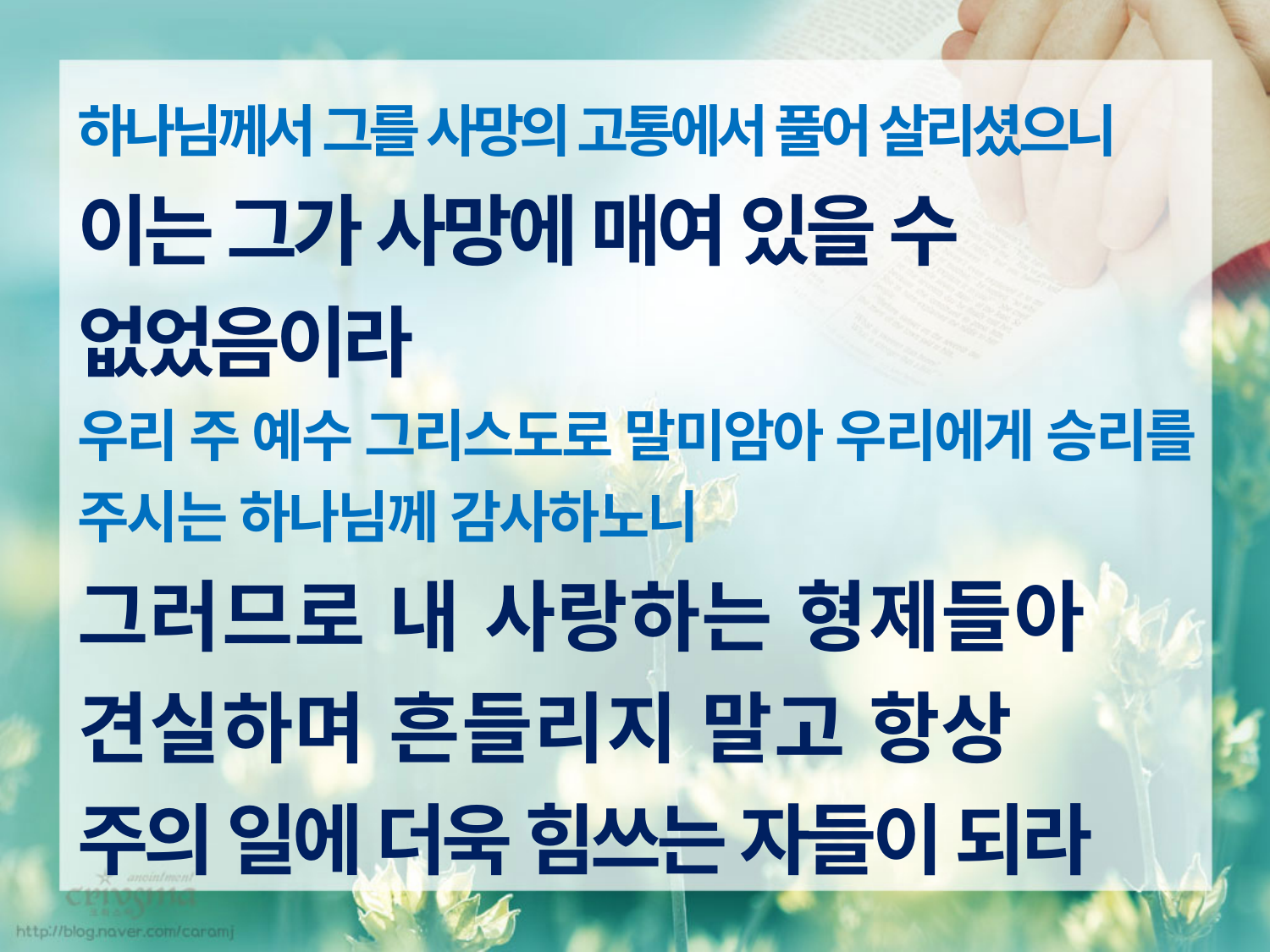

하나님께서 그를 사망의 고통에서 풀어 살리셨으니
이는 그가 사망에 매여 있을 수 없었음이라
우리 주 예수 그리스도로 말미암아 우리에게 승리를 주시는 하나님께 감사하노니
그러므로 내 사랑하는 형제들아 견실하며 흔들리지 말고 항상
주의 일에 더욱 힘쓰는 자들이 되라